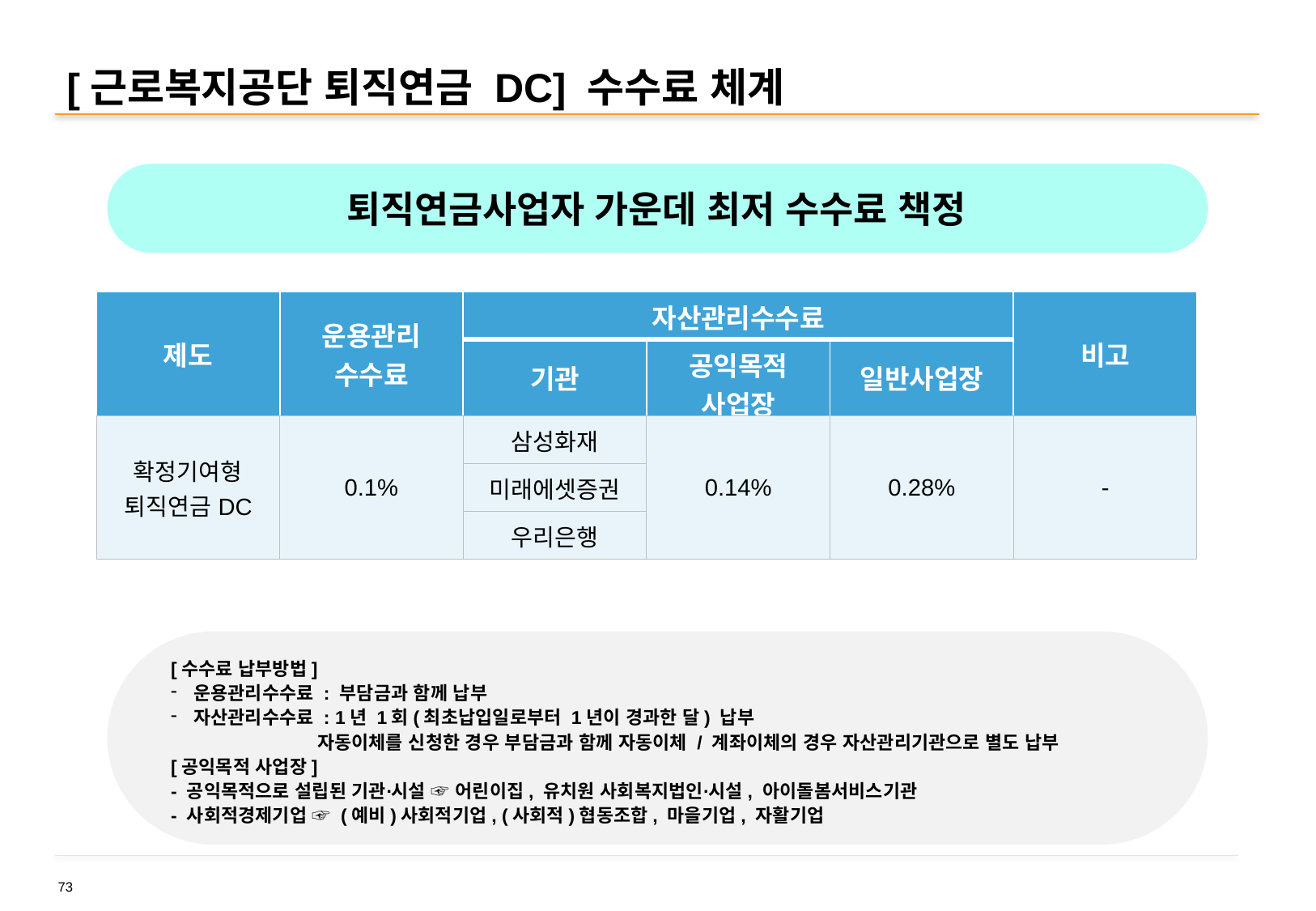

# [근로복지공단 퇴직연금 DC] 수수료 체계

퇴직연금사업자 가운데 최저 수수료 책정

| 제도 | 운용관리 수수료 | 자산관리수수료 |  |  | 비고 |
| --- | --- | --- | --- | --- | --- |
|  |  | 기관 | 공익목적 사업장 | 일반사업장 |  |
| 확정기여형 퇴직연금DC | 0.1% | 삼성화재 | 0.14% | 0.28% | - |
|  |  | 미래에셋증권 |  |  |  |
|  |  | 우리은행 |  |  |  |

[수수료 납부방법]
운용관리수수료 : 부담금과 함께 납부
자산관리수수료 : 1년 1회(최초납입일로부터 1년이 경과한 달) 납부
                           자동이체를 신청한 경우 부담금과 함께 자동이체 / 계좌이체의 경우 자산관리기관으로 별도 납부
[공익목적 사업장]
- 공익목적으로 설립된 기관∙시설 ☞ 어린이집, 유치원 사회복지법인∙시설, 아이돌봄서비스기관
- 사회적경제기업 ☞ (예비)사회적기업, (사회적)협동조합, 마을기업, 자활기업